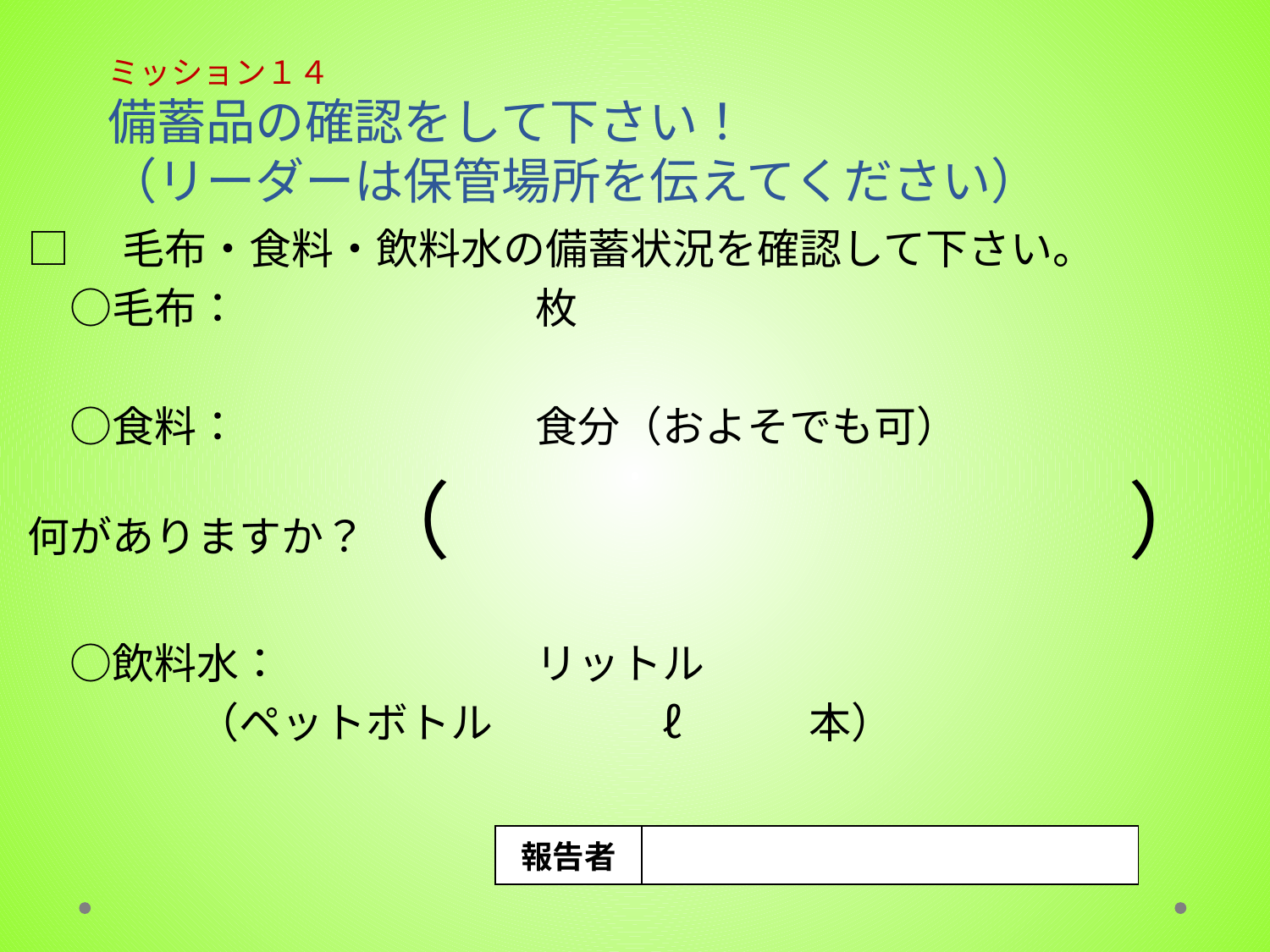

# ミッション１４ 備蓄品の確認をして下さい！ （リーダーは保管場所を伝えてください）
□　毛布・食料・飲料水の備蓄状況を確認して下さい。
　○毛布：　　　　　　　枚

　○食料：　　　　　　　食分（およそでも可）
何がありますか？（　　　　　　　　）

　○飲料水：　　　　　　リットル
　　　　（ペットボトル　　　　ℓ　　　本）

| 報告者 |  |
| --- | --- |